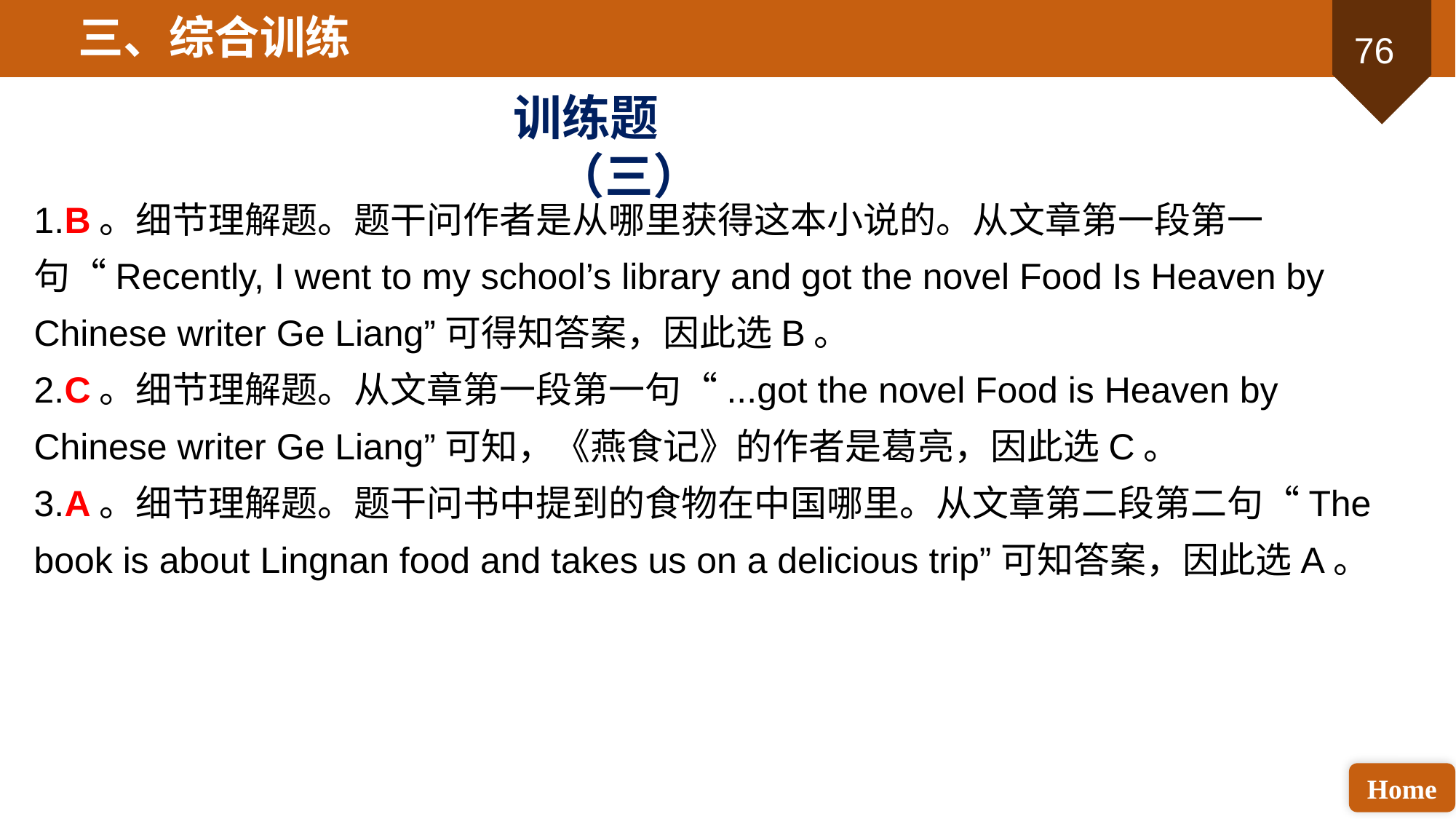

三、综合训练
训练题（三）
1.B。细节理解题。题干问作者是从哪里获得这本小说的。从文章第一段第一句“Recently, I went to my school’s library and got the novel Food Is Heaven by Chinese writer Ge Liang”可得知答案，因此选B。
2.C。细节理解题。从文章第一段第一句“...got the novel Food is Heaven by Chinese writer Ge Liang”可知，《燕食记》的作者是葛亮，因此选C。
3.A。细节理解题。题干问书中提到的食物在中国哪里。从文章第二段第二句“The book is about Lingnan food and takes us on a delicious trip”可知答案，因此选A。